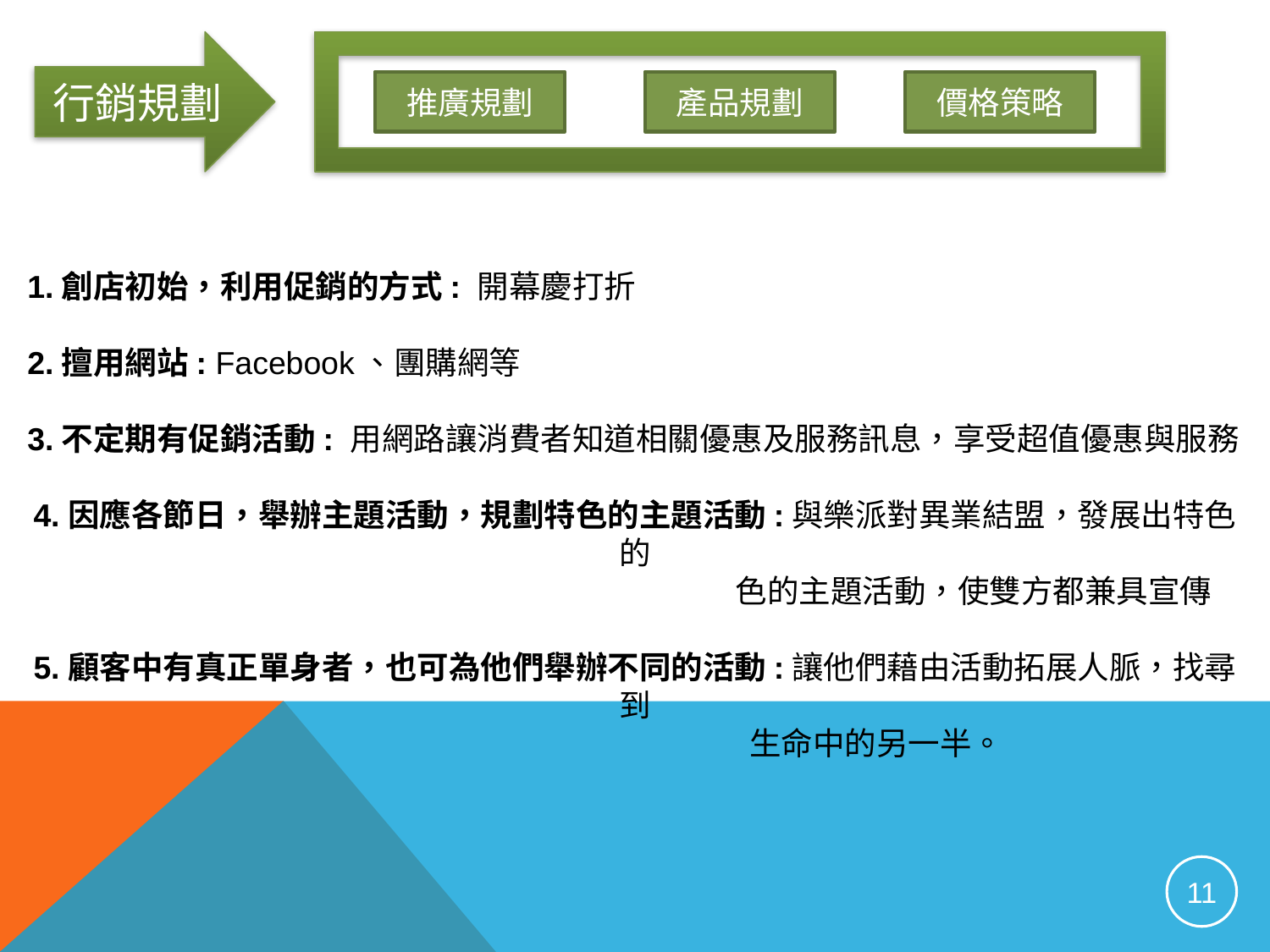

行銷規劃

推廣規劃
產品規劃
價格策略
1.創店初始，利用促銷的方式: 開幕慶打折

2.擅用網站: Facebook、團購網等

3.不定期有促銷活動: 用網路讓消費者知道相關優惠及服務訊息，享受超值優惠與服務

4.因應各節日，舉辦主題活動，規劃特色的主題活動:與樂派對異業結盟，發展出特色的
                                                                                             色的主題活動，使雙方都兼具宣傳

5.顧客中有真正單身者，也可為他們舉辦不同的活動:讓他們藉由活動拓展人脈，找尋到
                                                                  生命中的另一半。

11